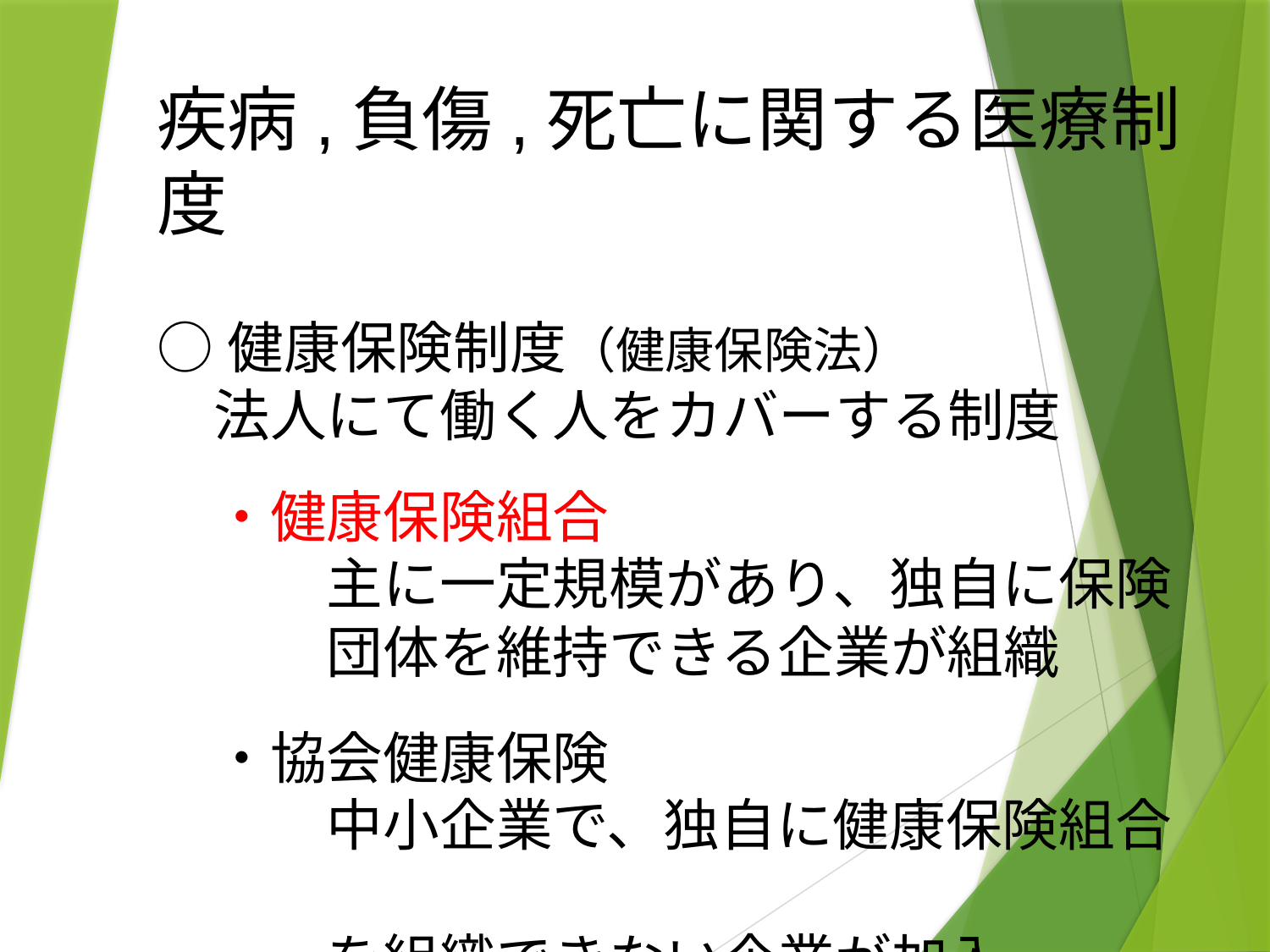

疾病,負傷,死亡に関する医療制度

○健康保険制度（健康保険法）
　法人にて働く人をカバーする制度

　・健康保険組合
　　　主に一定規模があり、独自に保険
　　　団体を維持できる企業が組織

　・協会健康保険
　　　中小企業で、独自に健康保険組合
　　　を組織できない企業が加入